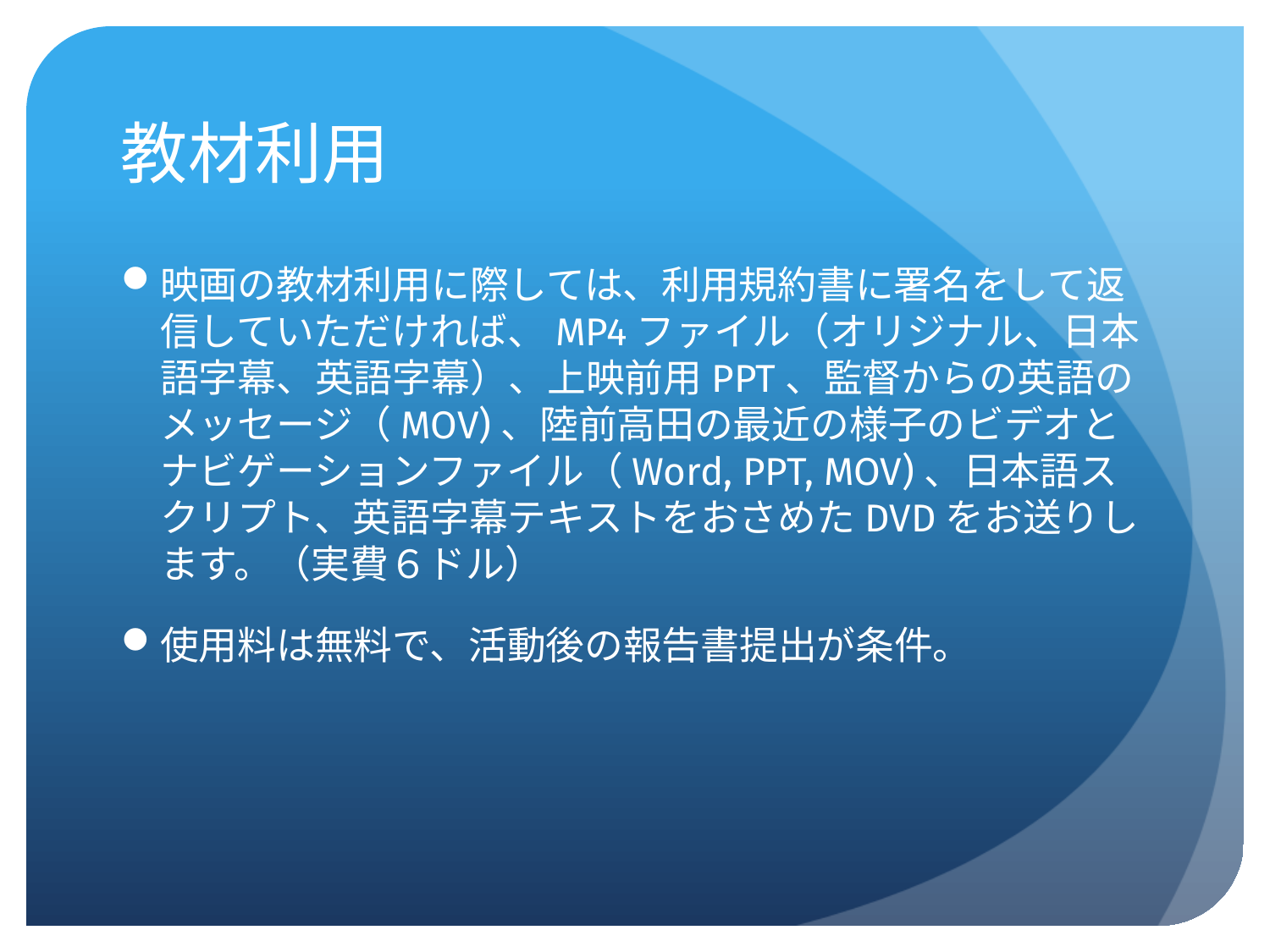

# 教材利用
映画の教材利用に際しては、利用規約書に署名をして返信していただければ、MP4ファイル（オリジナル、日本語字幕、英語字幕）、上映前用PPT、監督からの英語のメッセージ（MOV)、陸前高田の最近の様子のビデオとナビゲーションファイル（Word, PPT, MOV)、日本語スクリプト、英語字幕テキストをおさめたDVDをお送りします。（実費６ドル）
使用料は無料で、活動後の報告書提出が条件。